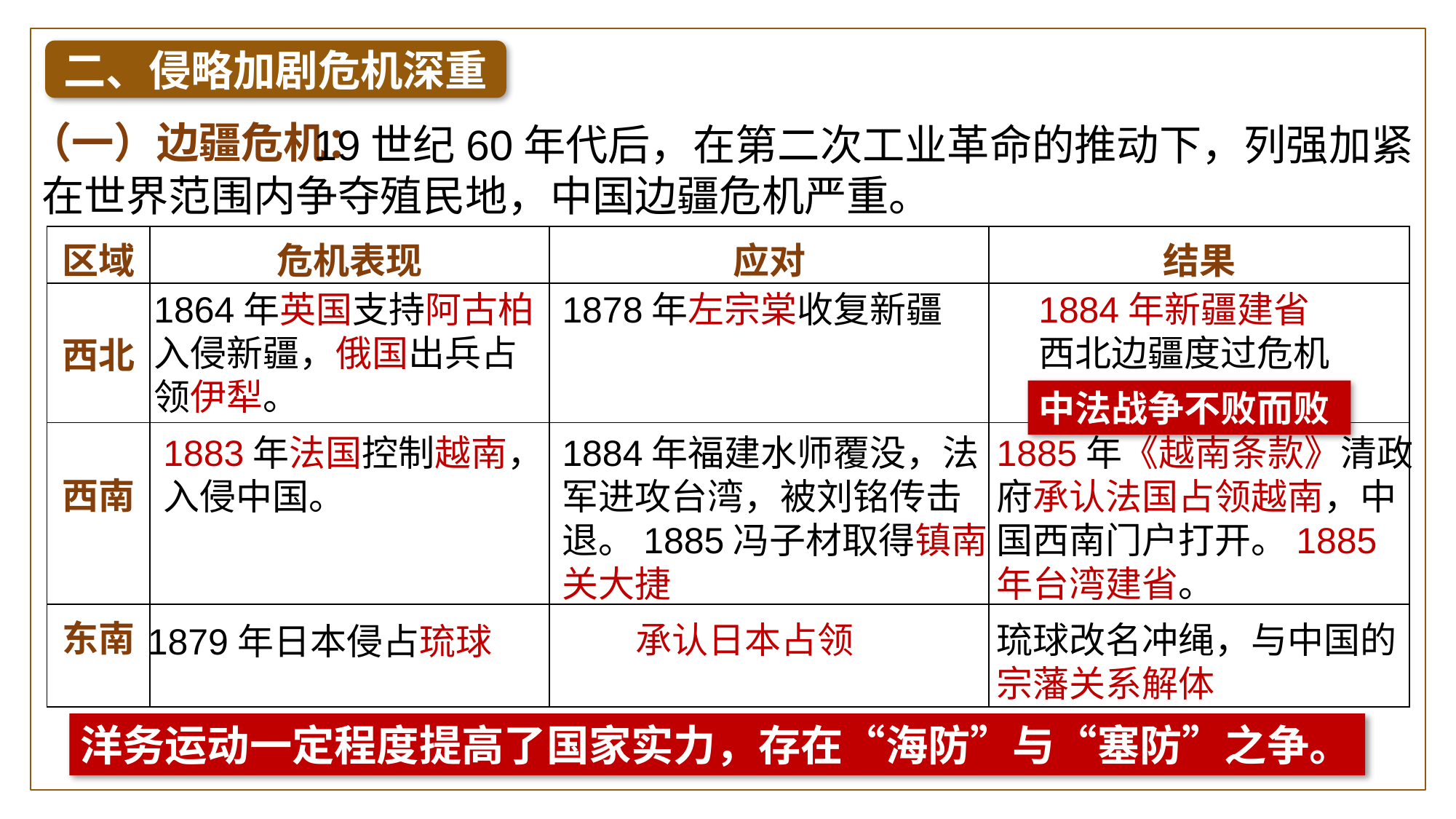

二、侵略加剧危机深重
（一）边疆危机：
                       19世纪60年代后，在第二次工业革命的推动下，列强加紧在世界范围内争夺殖民地，中国边疆危机严重。
| 区域 | 危机表现 | 应对 | 结果 |
| --- | --- | --- | --- |
| 西北 |  |  |  |
| 西南 |  |  |  |
| 东南 |  |  |  |
1864年英国支持阿古柏入侵新疆，俄国出兵占领伊犁。
1878年左宗棠收复新疆
1884年新疆建省
西北边疆度过危机
中法战争不败而败
1883年法国控制越南，入侵中国。
1884年福建水师覆没，法军进攻台湾，被刘铭传击退。1885冯子材取得镇南关大捷
1885年《越南条款》清政府承认法国占领越南，中国西南门户打开。1885年台湾建省。
承认日本占领
琉球改名冲绳，与中国的宗藩关系解体
1879年日本侵占琉球
洋务运动一定程度提高了国家实力，存在“海防”与“塞防”之争。